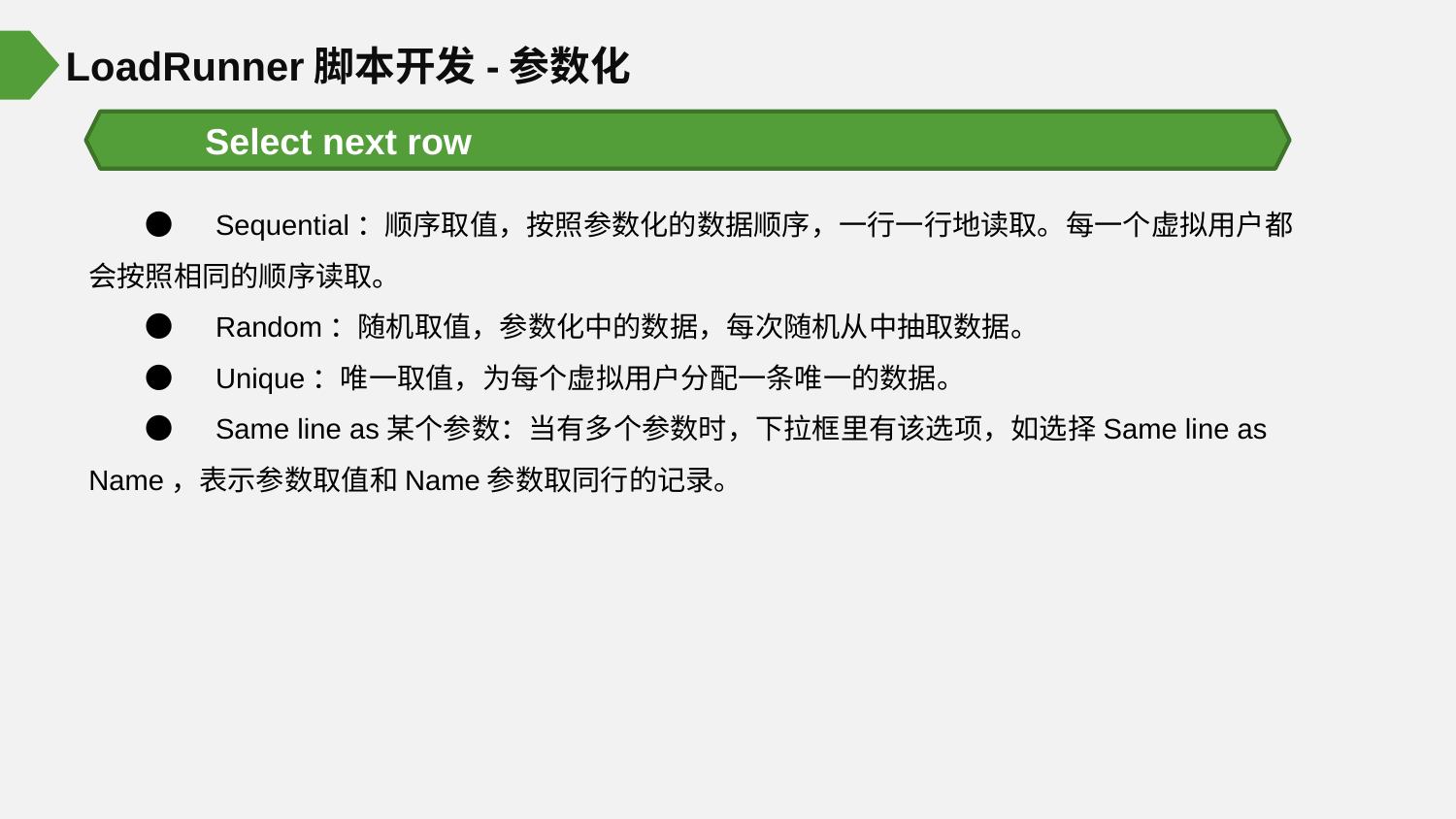

LoadRunner脚本开发-参数化
Select next row
●　Sequential：顺序取值，按照参数化的数据顺序，一行一行地读取。每一个虚拟用户都会按照相同的顺序读取。
●　Random：随机取值，参数化中的数据，每次随机从中抽取数据。
●　Unique：唯一取值，为每个虚拟用户分配一条唯一的数据。
●　Same line as某个参数：当有多个参数时，下拉框里有该选项，如选择Same line as Name，表示参数取值和Name参数取同行的记录。